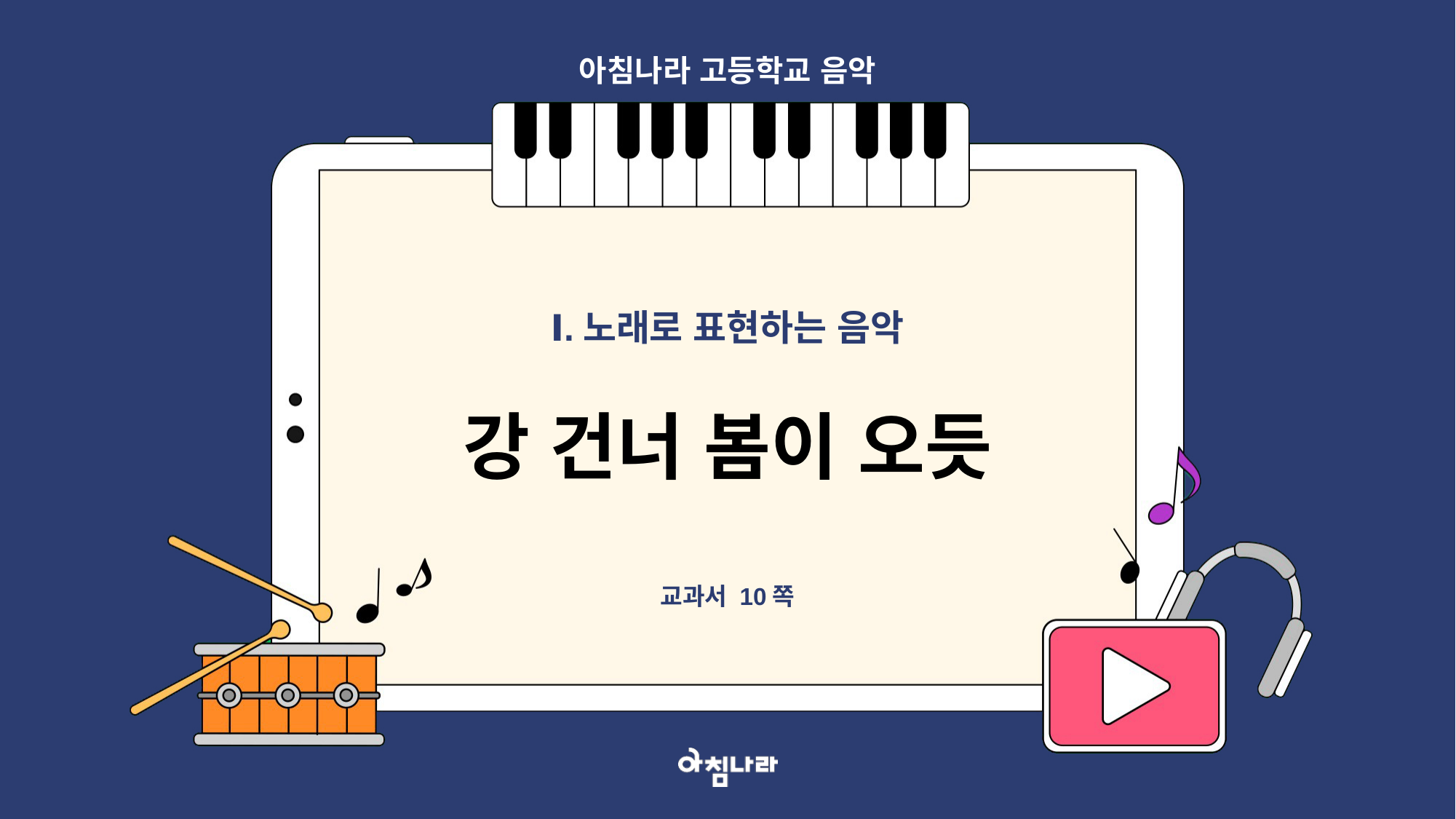

아침나라 고등학교 음악
Ⅰ.노래로 표현하는 음악
강 건너 봄이 오듯
교과서 10쪽